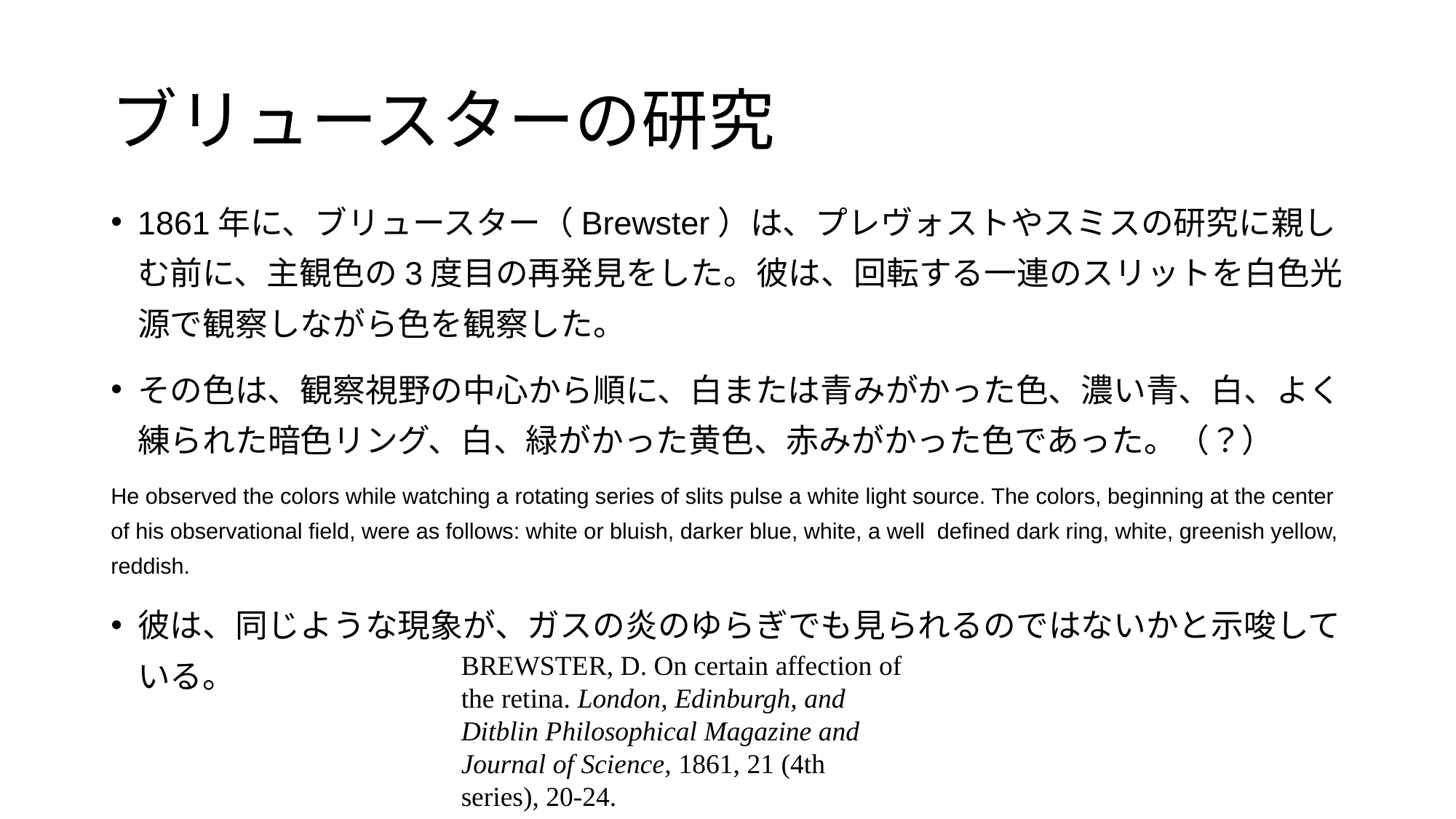

# ブリュースターの研究
1861年に、ブリュースター（Brewster）は、プレヴォストやスミスの研究に親しむ前に、主観色の3度目の再発見をした。彼は、回転する一連のスリットを白色光源で観察しながら色を観察した。
その色は、観察視野の中心から順に、白または青みがかった色、濃い青、白、よく練られた暗色リング、白、緑がかった黄色、赤みがかった色であった。（？）
He observed the colors while watching a rotating series of slits pulse a white light source. The colors, beginning at the center of his observational field, were as follows: white or bluish, darker blue, white, a well  defined dark ring, white, greenish yellow, reddish.
彼は、同じような現象が、ガスの炎のゆらぎでも見られるのではないかと示唆している。
BREWSTER, D. On certain affection of
the retina. London, Edinburgh, and
Ditblin Philosophical Magazine and
Journal of Science, 1861, 21 (4th
series), 20-24.